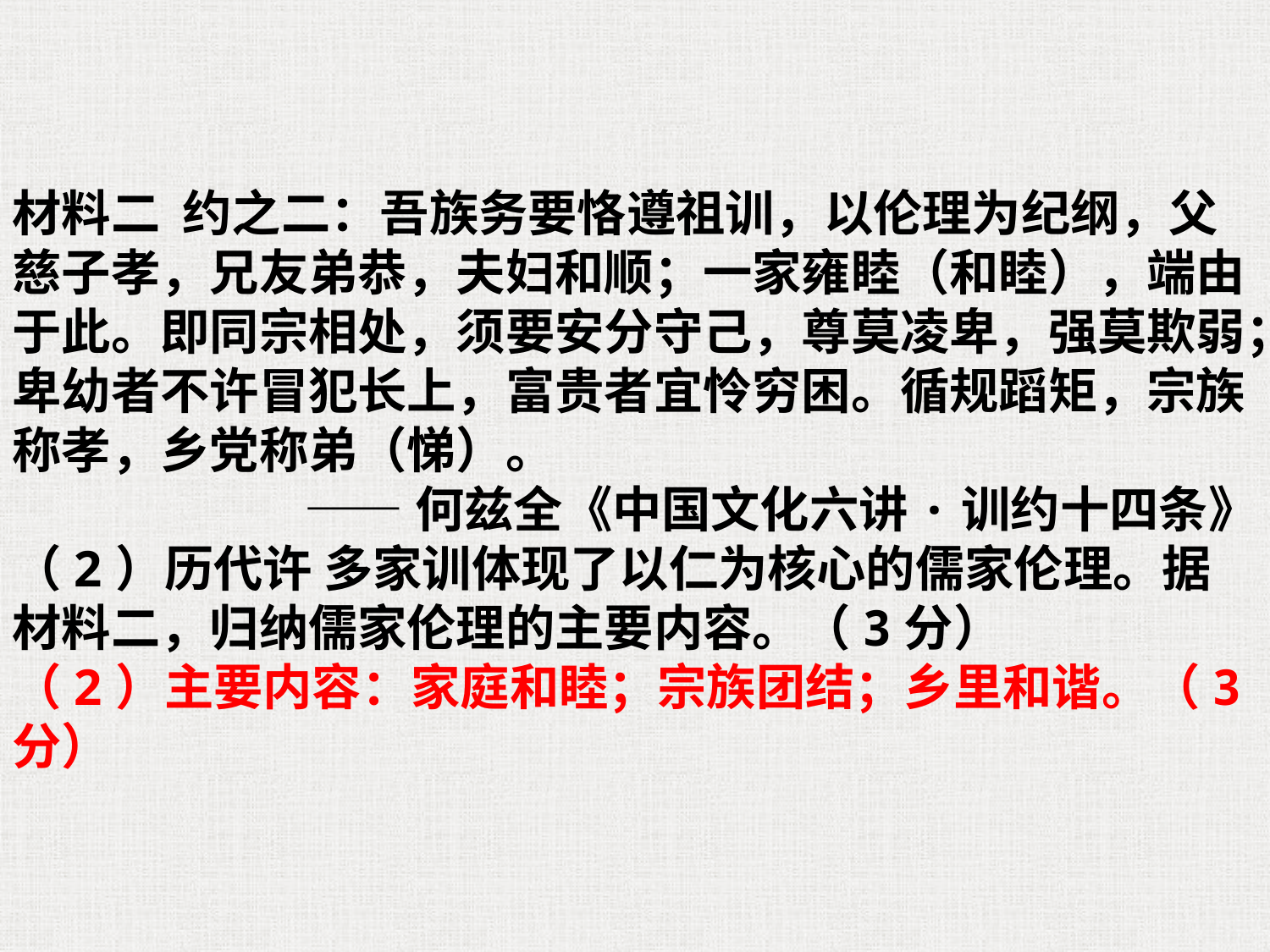

材料二  约之二：吾族务要恪遵祖训，以伦理为纪纲，父慈子孝，兄友弟恭，夫妇和顺；一家雍睦（和睦），端由于此。即同宗相处，须要安分守己，尊莫凌卑，强莫欺弱；卑幼者不许冒犯长上，富贵者宜怜穷困。循规蹈矩，宗族称孝，乡党称弟（悌）。
  ——何兹全《中国文化六讲·训约十四条》
（2）历代许 多家训体现了以仁为核心的儒家伦理。据材料二，归纳儒家伦理的主要内容。（3分）
（2）主要内容：家庭和睦；宗族团结；乡里和谐。（3分）